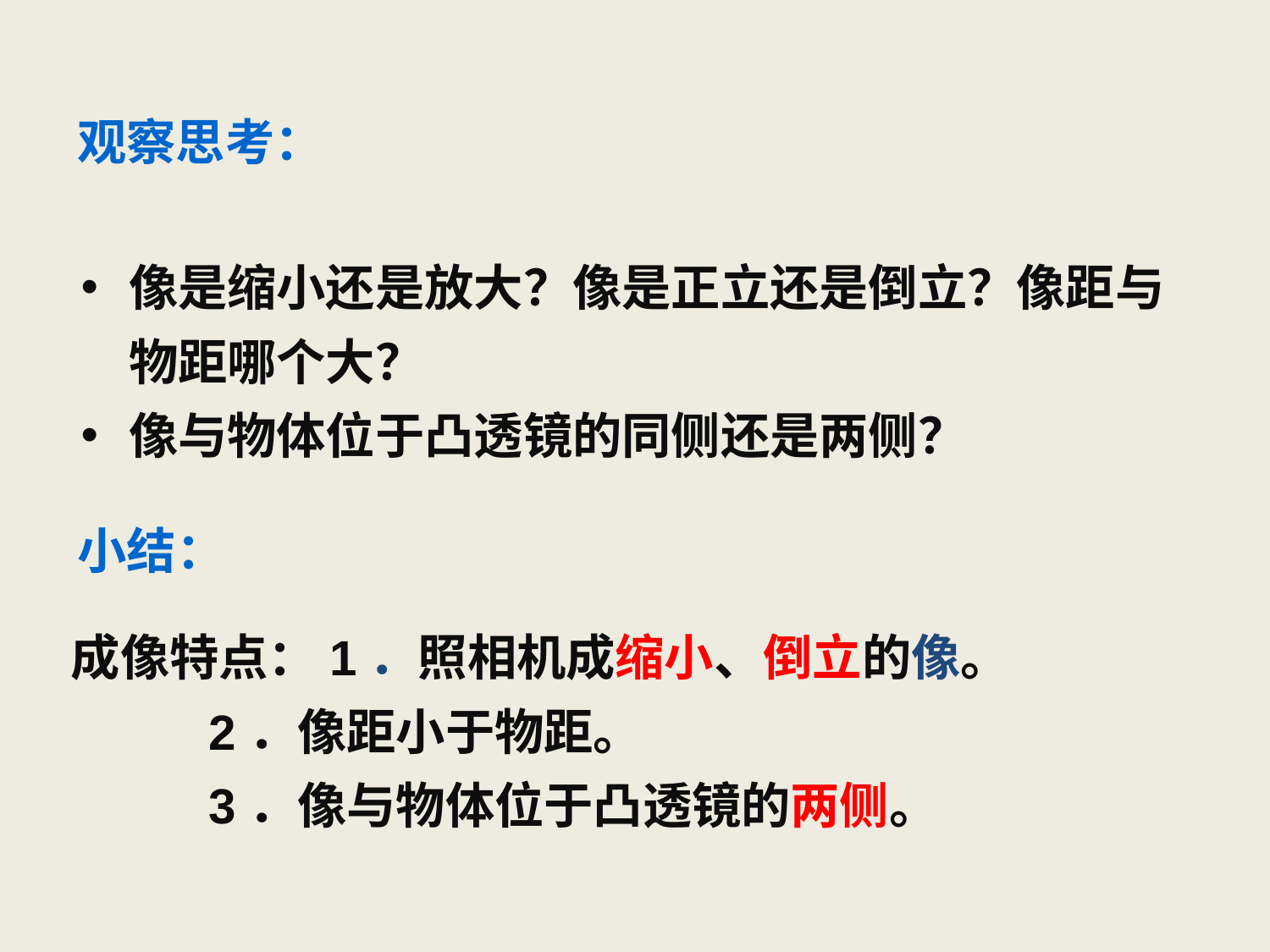

观察思考：
像是缩小还是放大？像是正立还是倒立？像距与物距哪个大？
像与物体位于凸透镜的同侧还是两侧？
小结：
成像特点：1．照相机成缩小、倒立的像。
          2．像距小于物距。
          3．像与物体位于凸透镜的两侧。